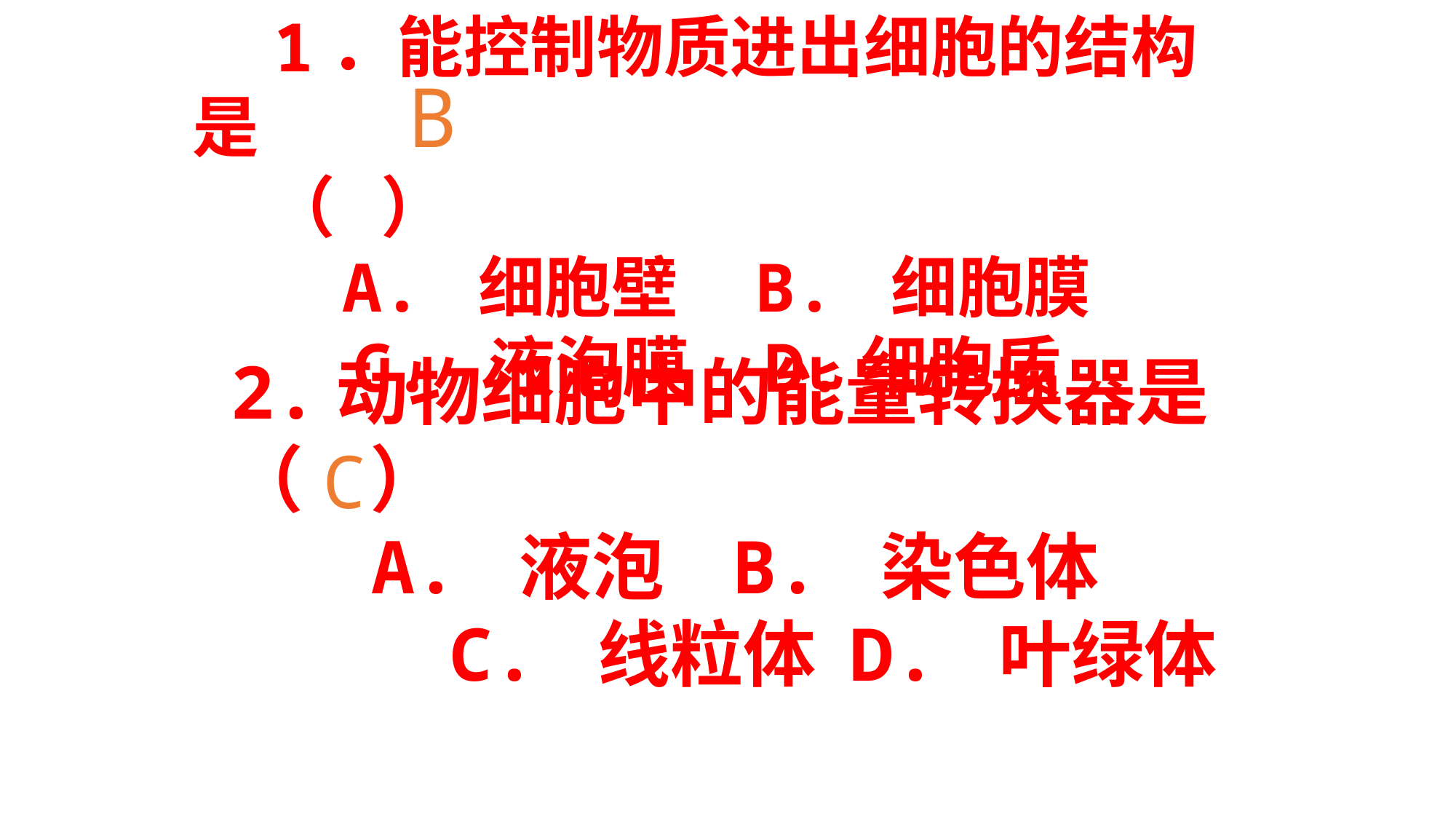

1．能控制物质进出细胞的结构是
    （   ）
　　A. 细胞壁    B. 细胞膜
    C. 液泡膜    D.细胞质
B
2.动物细胞中的能量转换器是
（    ）
　   A. 液泡   B. 染色体
     C. 线粒体 D. 叶绿体

C